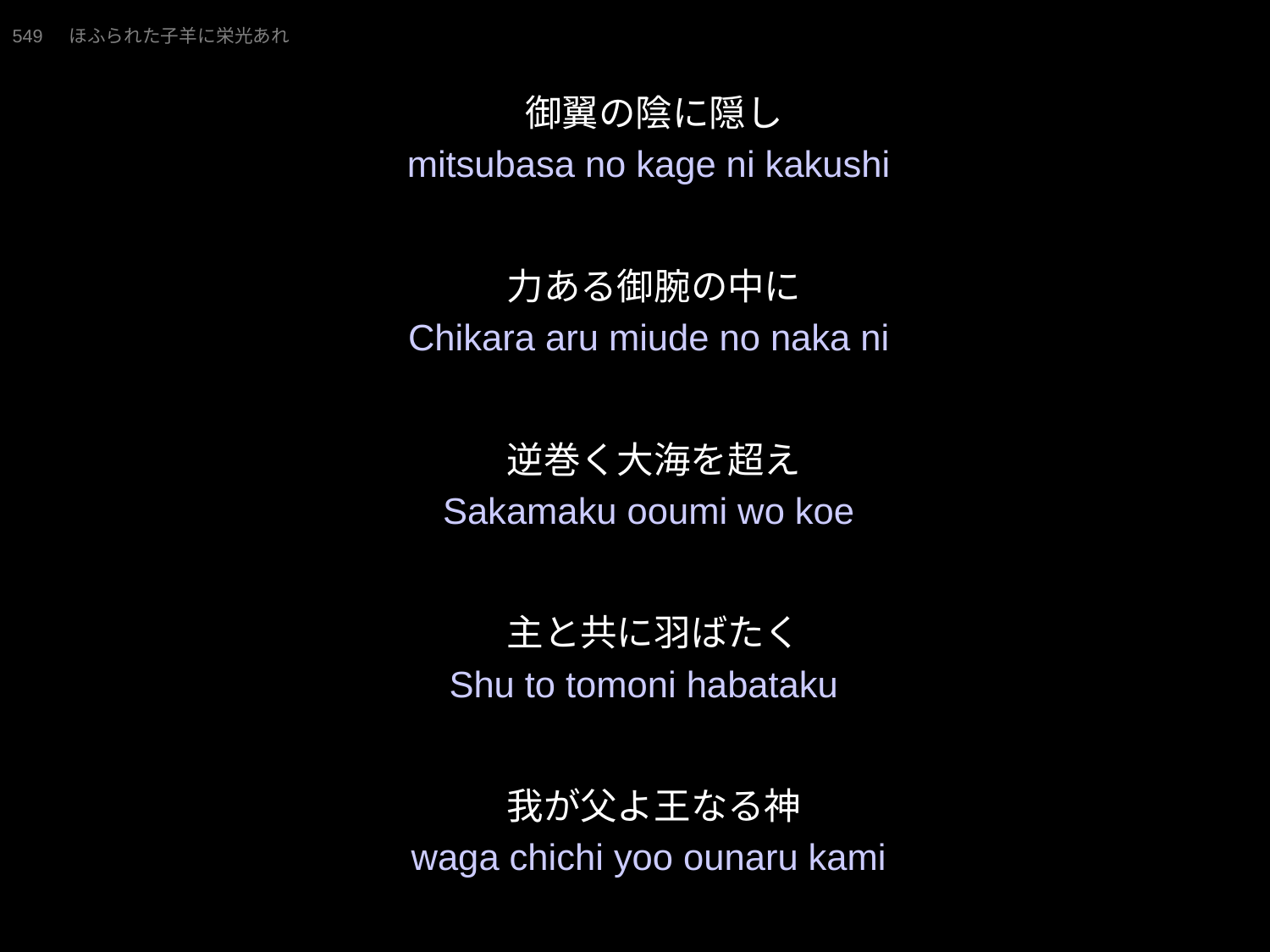

20220327-01.pptx
ほふられたこひつじにえいこうあれ
549　ほふられた子羊に栄光あれ
御翼の陰に隠し

力ある御腕の中に

逆巻く大海を超え

主と共に羽ばたく

我が父よ王なる神

静まりあなたを知る
mitsubasa no kage ni kakushi

Chikara aru miude no naka ni

Sakamaku ooumi wo koe

Shu to tomoni habataku

waga chichi yoo ounaru kami

shizumari anata wo shiru